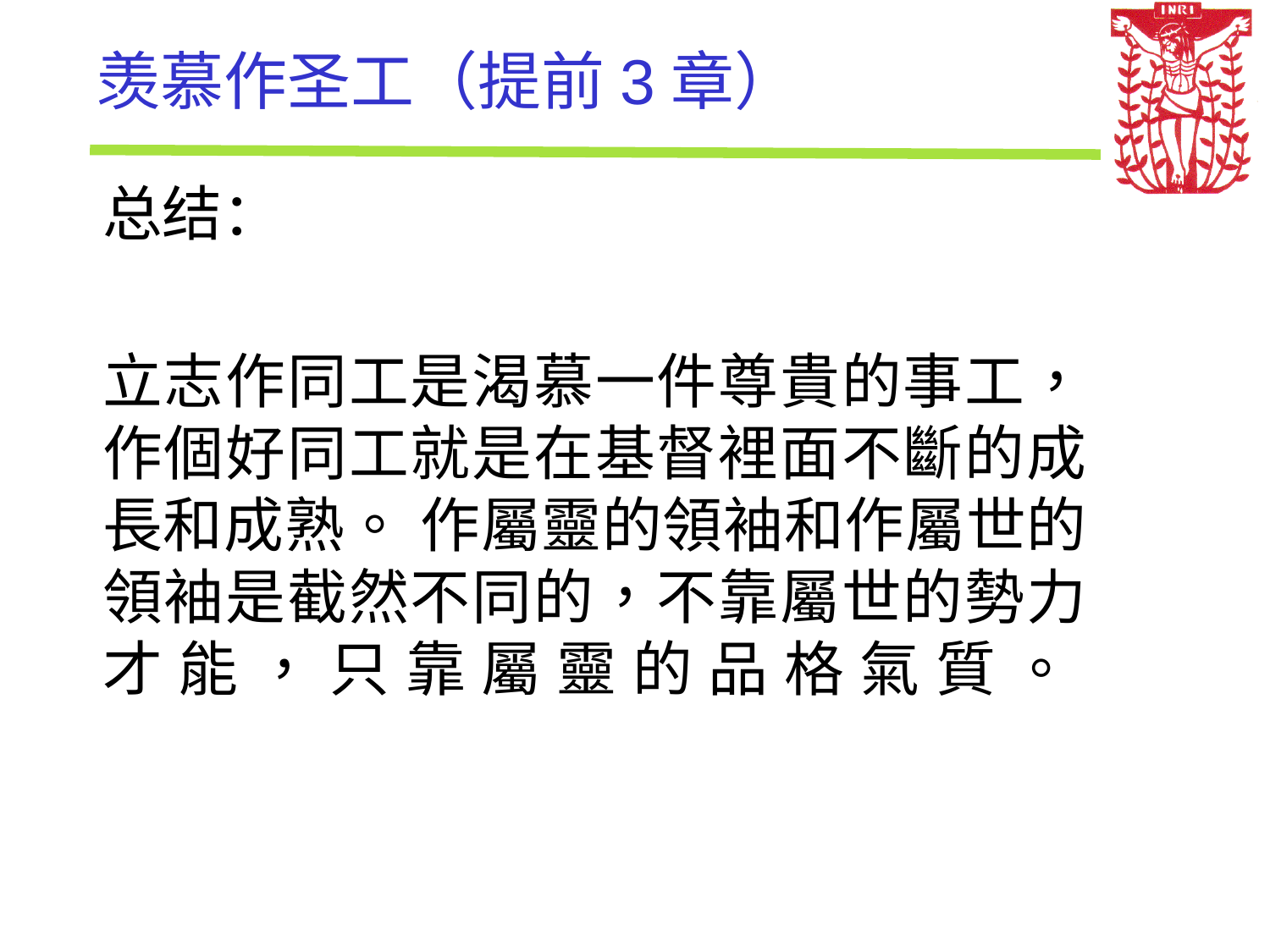

# 羡慕作圣工（提前3章）
总结：

立志作同工是渴慕一件尊貴的事工，作個好同工就是在基督裡面不斷的成長和成熟。 作屬靈的領袖和作屬世的領袖是截然不同的，不靠屬世的勢力才能，只靠屬靈的品格氣質。